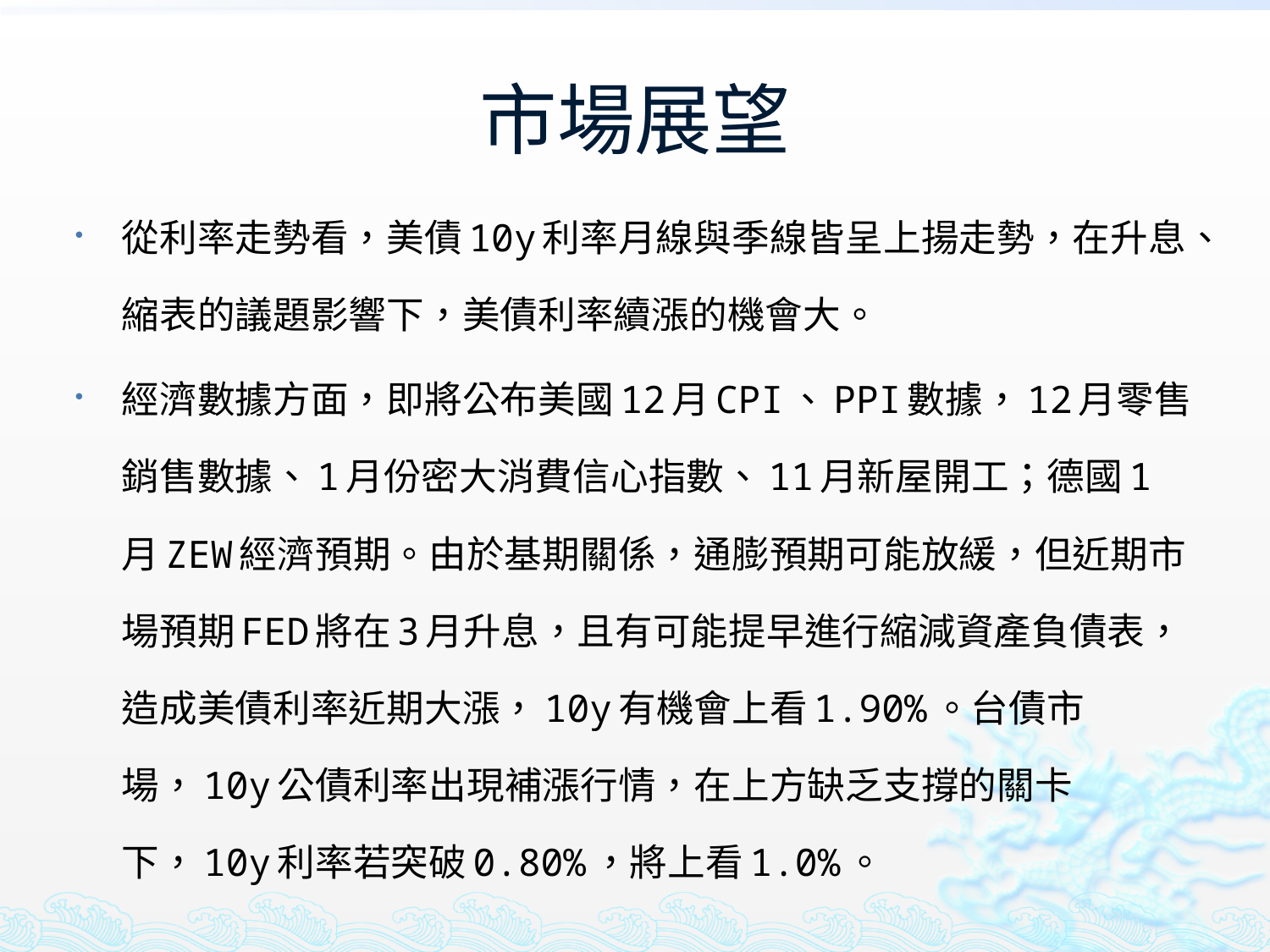

# 市場展望
從利率走勢看，美債10y利率月線與季線皆呈上揚走勢，在升息、縮表的議題影響下，美債利率續漲的機會大。
經濟數據方面，即將公布美國12月CPI、PPI數據，12月零售銷售數據、1月份密大消費信心指數、11月新屋開工；德國1月ZEW經濟預期。由於基期關係，通膨預期可能放緩，但近期市場預期FED將在3月升息，且有可能提早進行縮減資產負債表，造成美債利率近期大漲，10y有機會上看1.90%。台債市場，10y公債利率出現補漲行情，在上方缺乏支撐的關卡下，10y利率若突破0.80%，將上看1.0%。